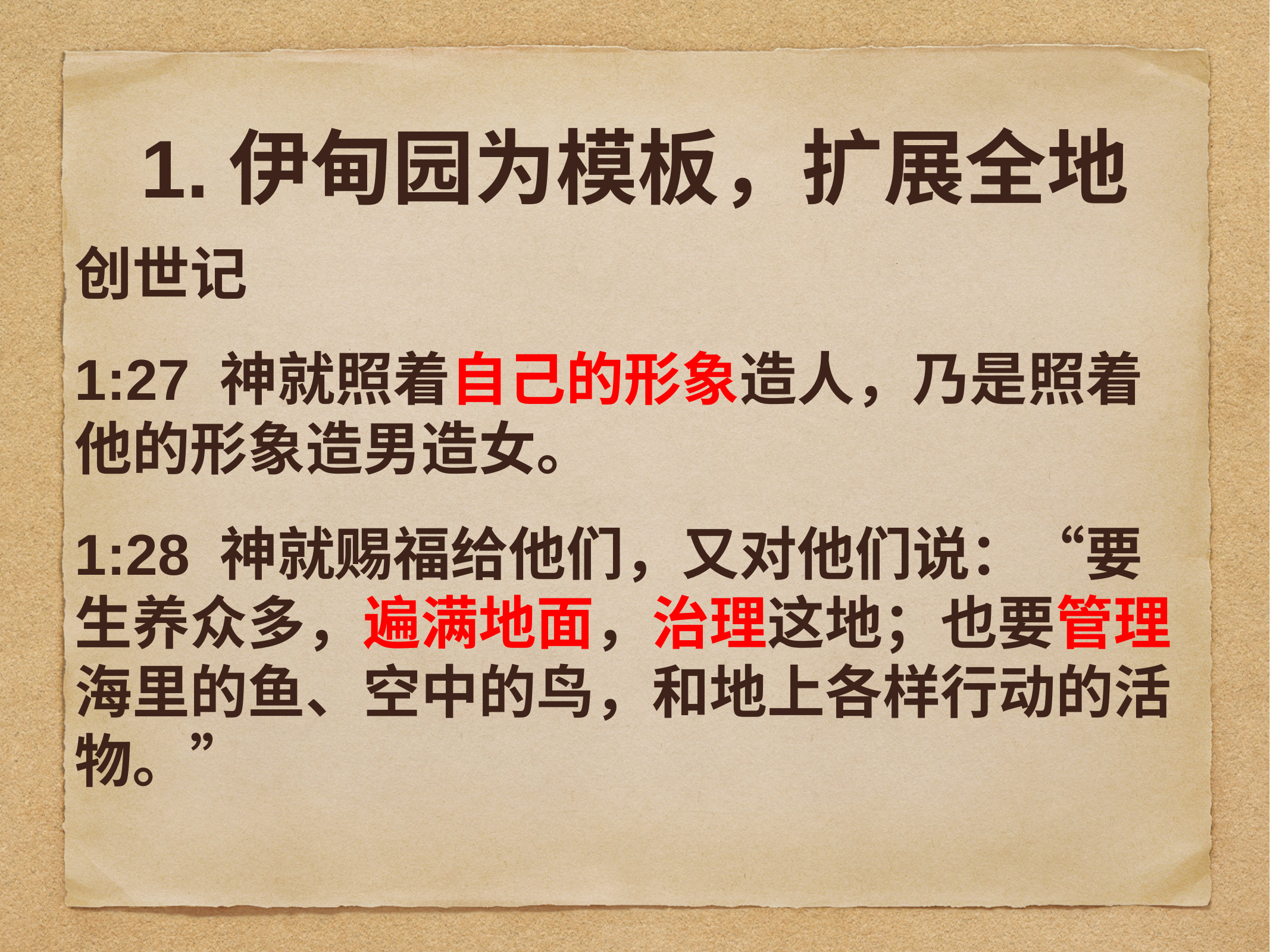

# 1.伊甸园为模板，扩展全地
创世记
1:27 神就照着自己的形象造人，乃是照着他的形象造男造女。
1:28 神就赐福给他们，又对他们说：“要生养众多，遍满地面，治理这地；也要管理海里的鱼、空中的鸟，和地上各样行动的活物。”